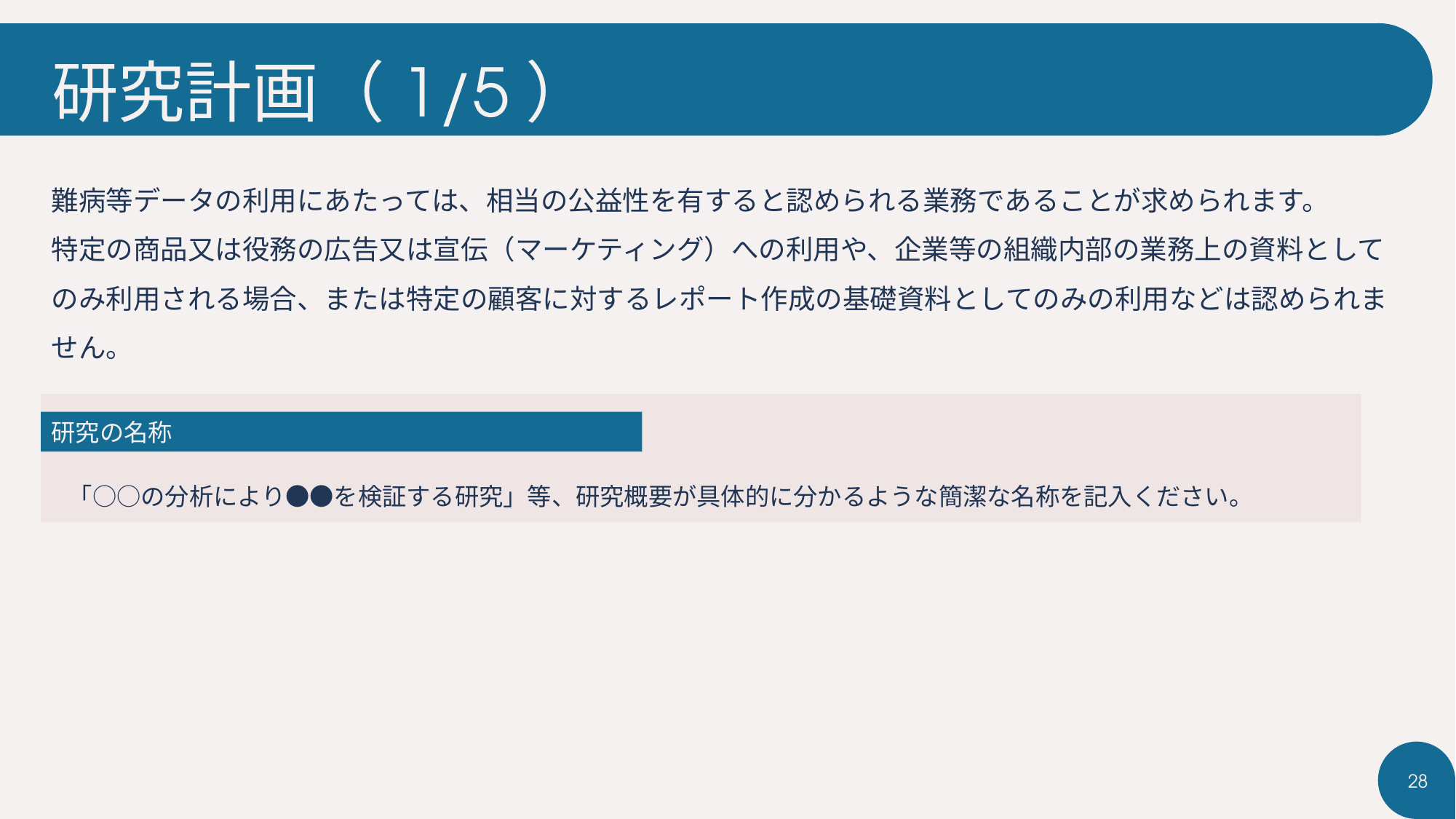

# 研究計画（1/5）
難病等データの利用にあたっては、相当の公益性を有すると認められる業務であることが求められます。
特定の商品又は役務の広告又は宣伝（マーケティング）への利用や、企業等の組織内部の業務上の資料としてのみ利用される場合、または特定の顧客に対するレポート作成の基礎資料としてのみの利用などは認められません。

研究の名称
「○○の分析により●●を検証する研究」等、研究概要が具体的に分かるような簡潔な名称を記入ください。
28